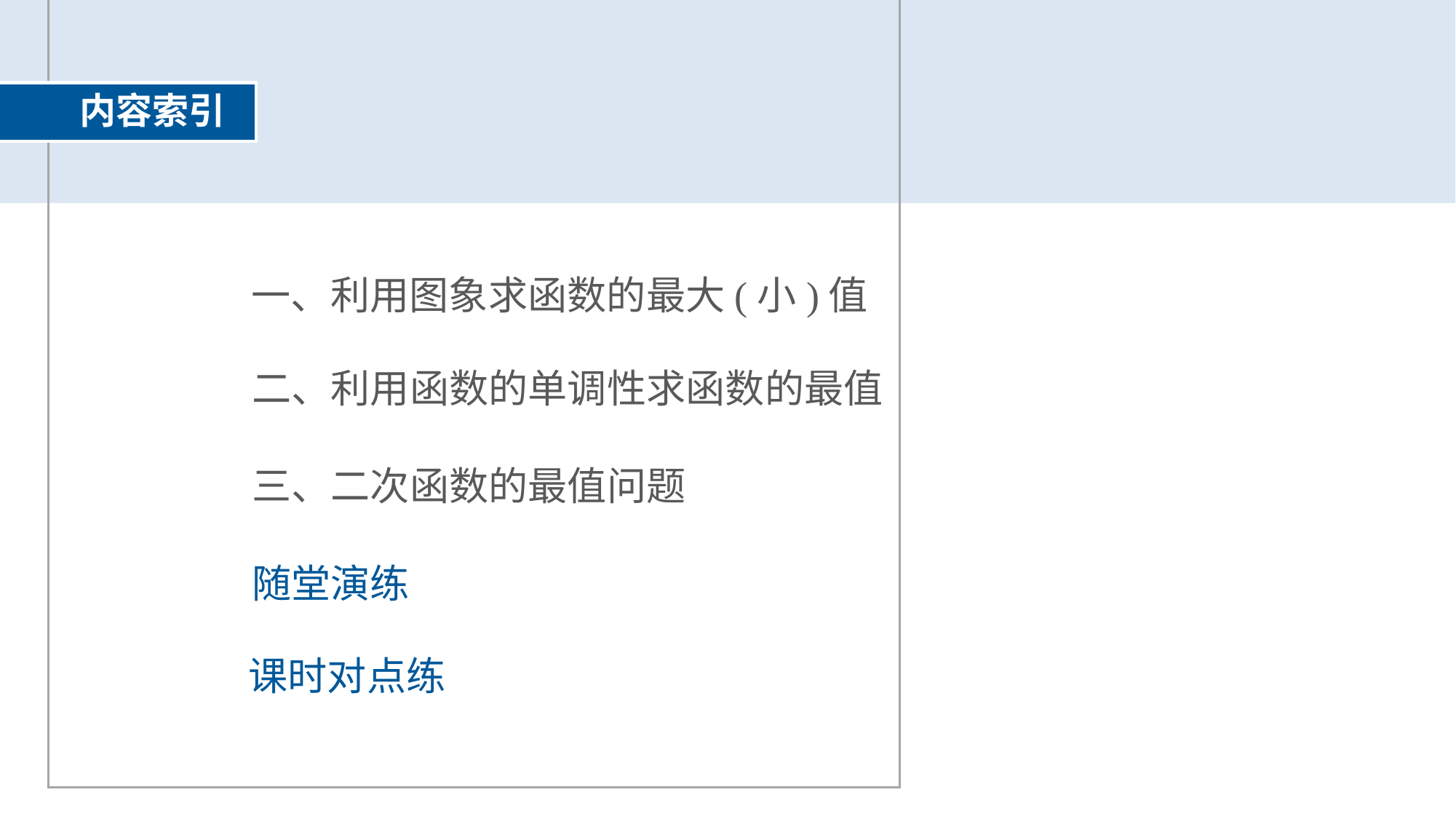

内容索引

一、利用图象求函数的最大(小)值
二、利用函数的单调性求函数的最值
三、二次函数的最值问题
随堂演练
课时对点练